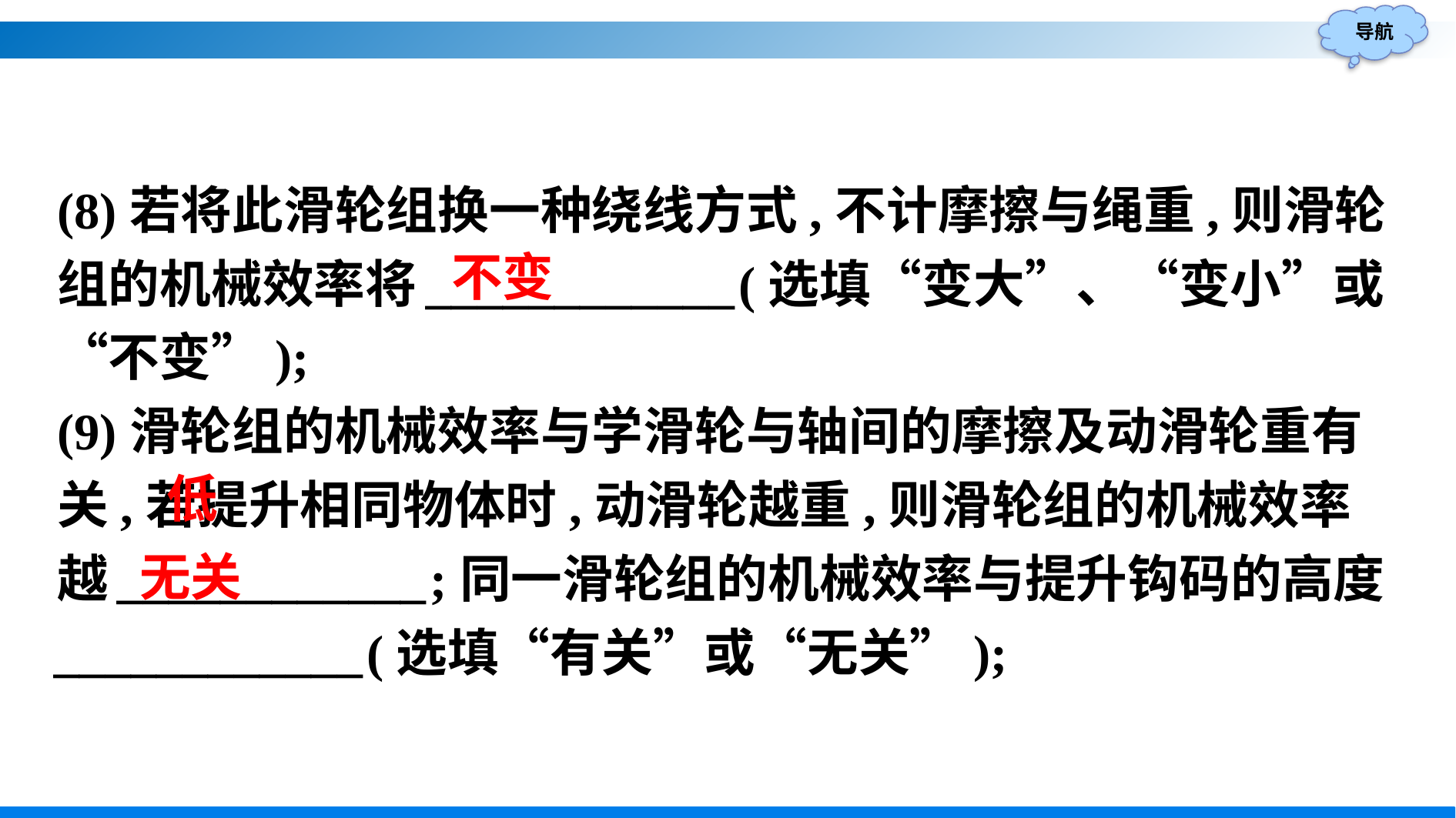

(8)若将此滑轮组换一种绕线方式,不计摩擦与绳重,则滑轮组的机械效率将____________(选填“变大”、“变小”或“不变”);
(9)滑轮组的机械效率与学滑轮与轴间的摩擦及动滑轮重有关,若提升相同物体时,动滑轮越重,则滑轮组的机械效率越____________;同一滑轮组的机械效率与提升钩码的高度____________(选填“有关”或“无关”);
不变
低
无关